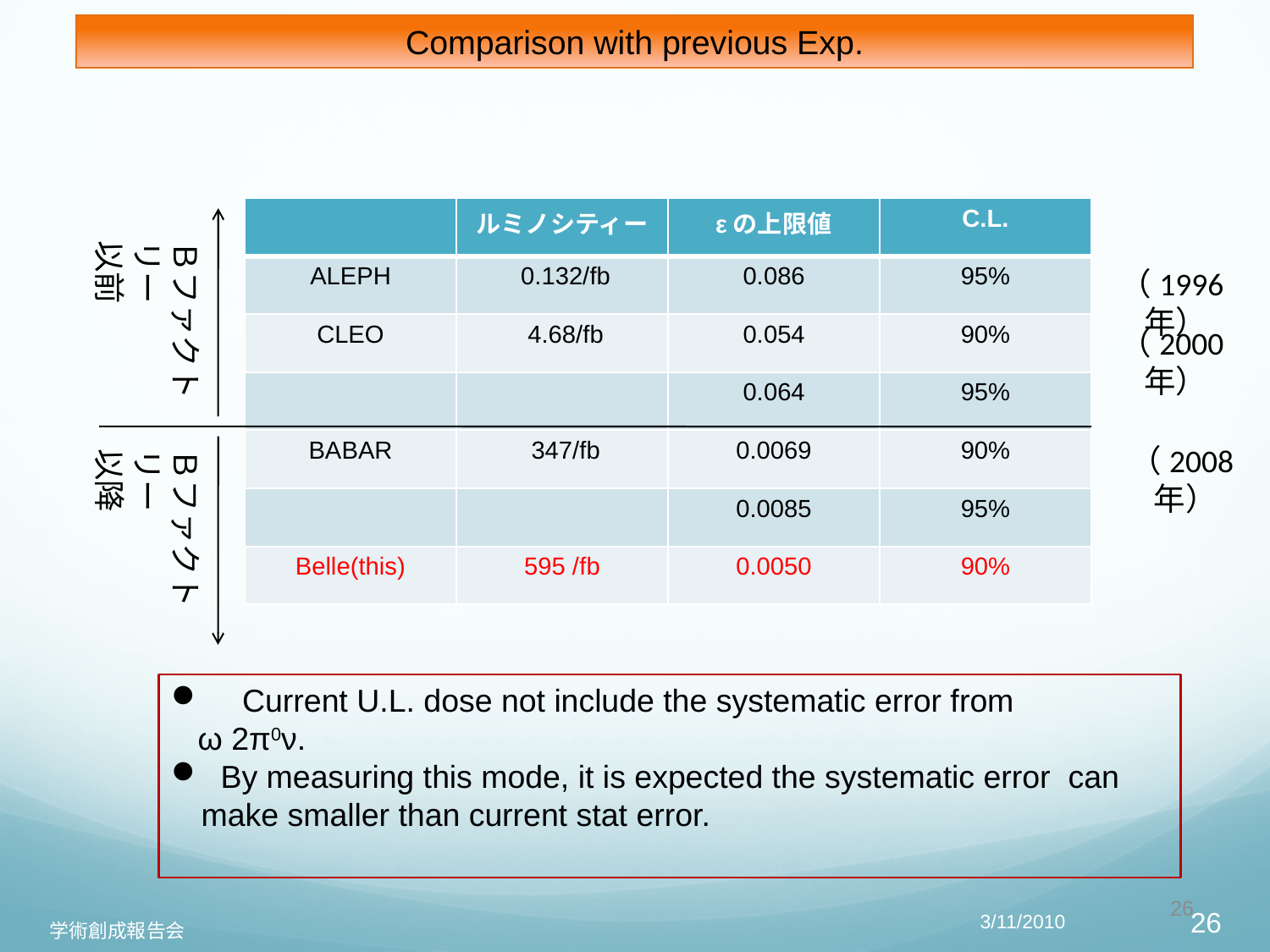

Comparison with previous Exp.
|  | ルミノシティー | εの上限値 | C.L. |
| --- | --- | --- | --- |
| ALEPH | 0.132/fb | 0.086 | 95% |
| CLEO | 4.68/fb | 0.054 | 90% |
|  |  | 0.064 | 95% |
| BABAR | 347/fb | 0.0069 | 90% |
|  |  | 0.0085 | 95% |
| Belle(this) | 595 /fb | 0.0050 | 90% |
Ｂファクトリー
以前
（1996年）
（2000年）
（2008年）
Ｂファクトリー
以降
　Current U.L. dose not include the systematic error from
   ω 2π0ν.
  By measuring this mode, it is expected the systematic error  can make smaller than current stat error.

26
3/11/2010
26
学術創成報告会